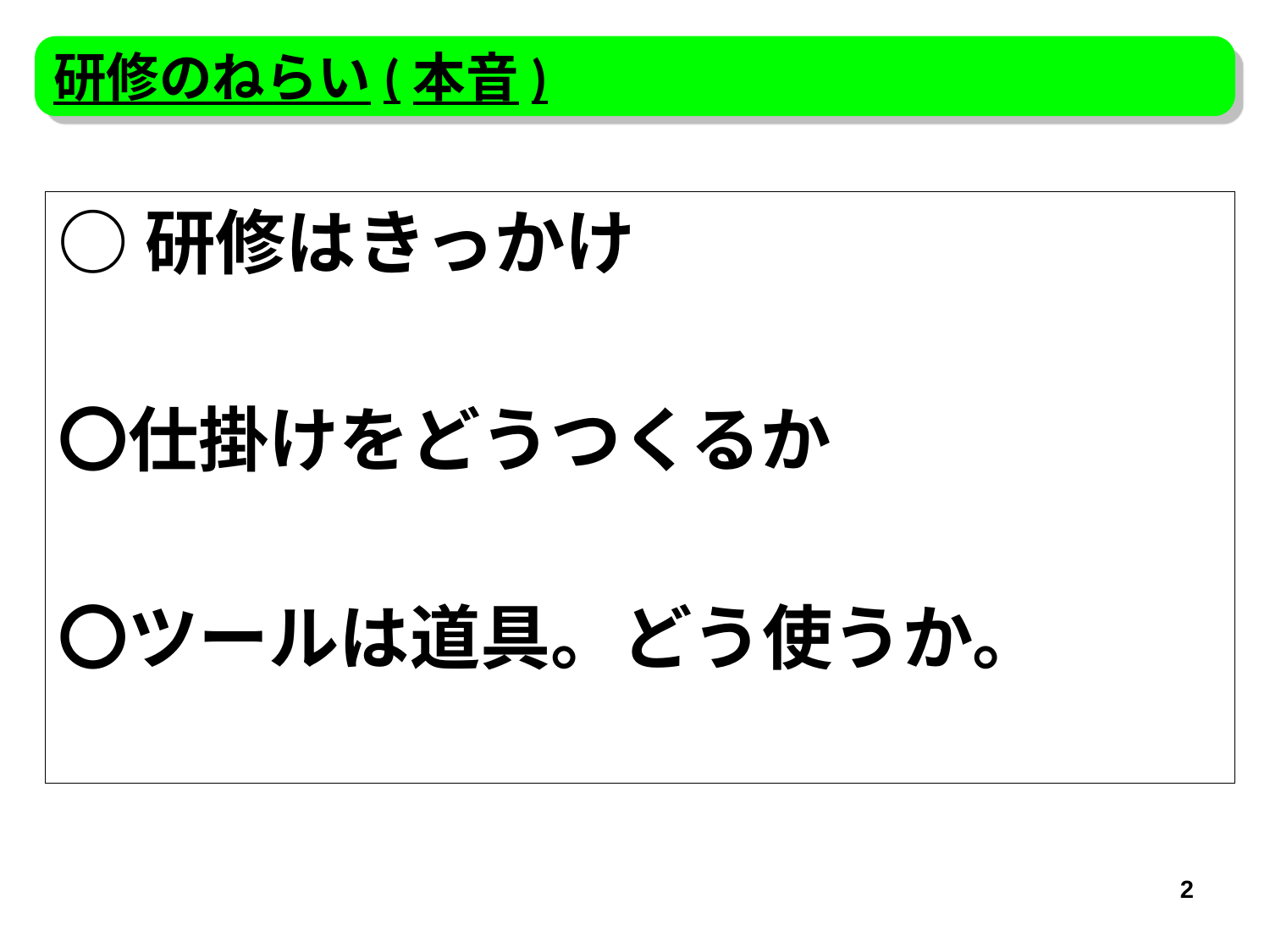

研修のねらい(本音)
○研修はきっかけ

〇仕掛けをどうつくるか

〇ツールは道具。どう使うか。

2